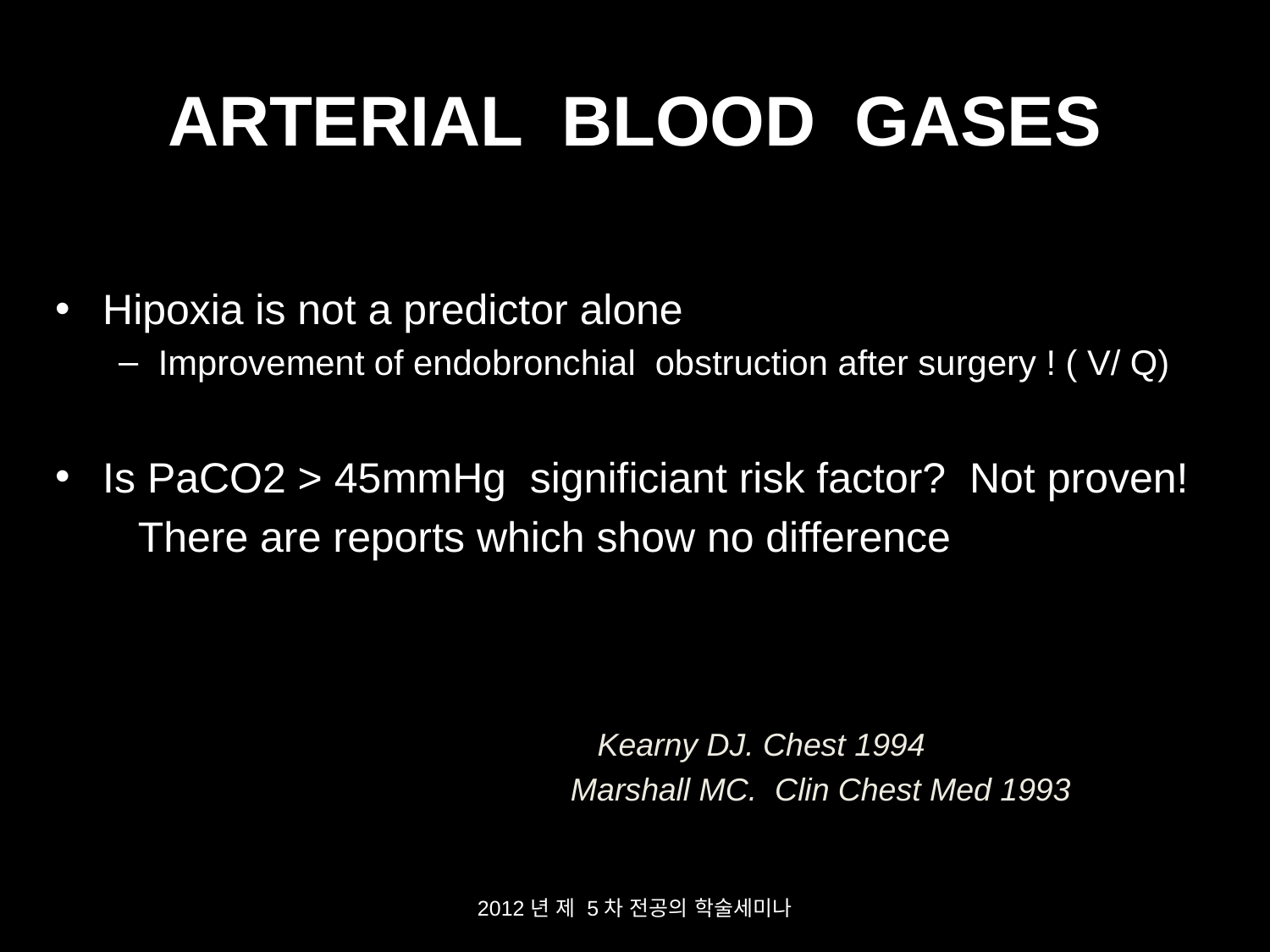

# ARTERIAL  BLOOD  GASES
Hipoxia is not a predictor alone
Improvement of endobronchial  obstruction after surgery ! ( V/ Q)

Is PaCO2 > 45mmHg  significiant risk factor?  Not proven!
       There are reports which show no difference

                                                             Kearny DJ. Chest 1994
                                                          Marshall MC.  Clin Chest Med 1993

2012년 제 5차 전공의 학술세미나